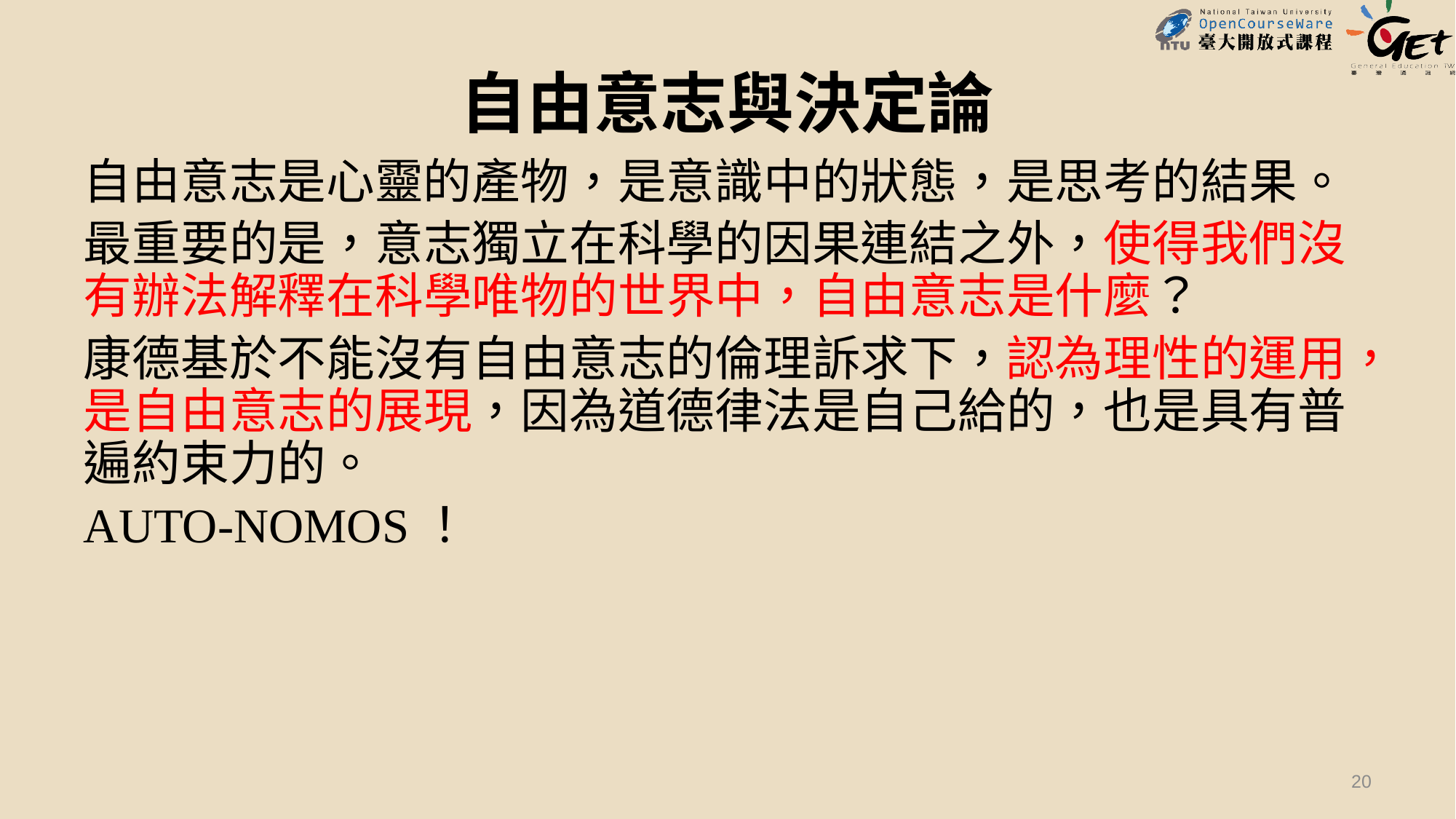

# 自由意志與決定論
自由意志是心靈的產物，是意識中的狀態，是思考的結果。
最重要的是，意志獨立在科學的因果連結之外，使得我們沒有辦法解釋在科學唯物的世界中，自由意志是什麼？
康德基於不能沒有自由意志的倫理訴求下，認為理性的運用，是自由意志的展現，因為道德律法是自己給的，也是具有普遍約束力的。
AUTO-NOMOS！
20